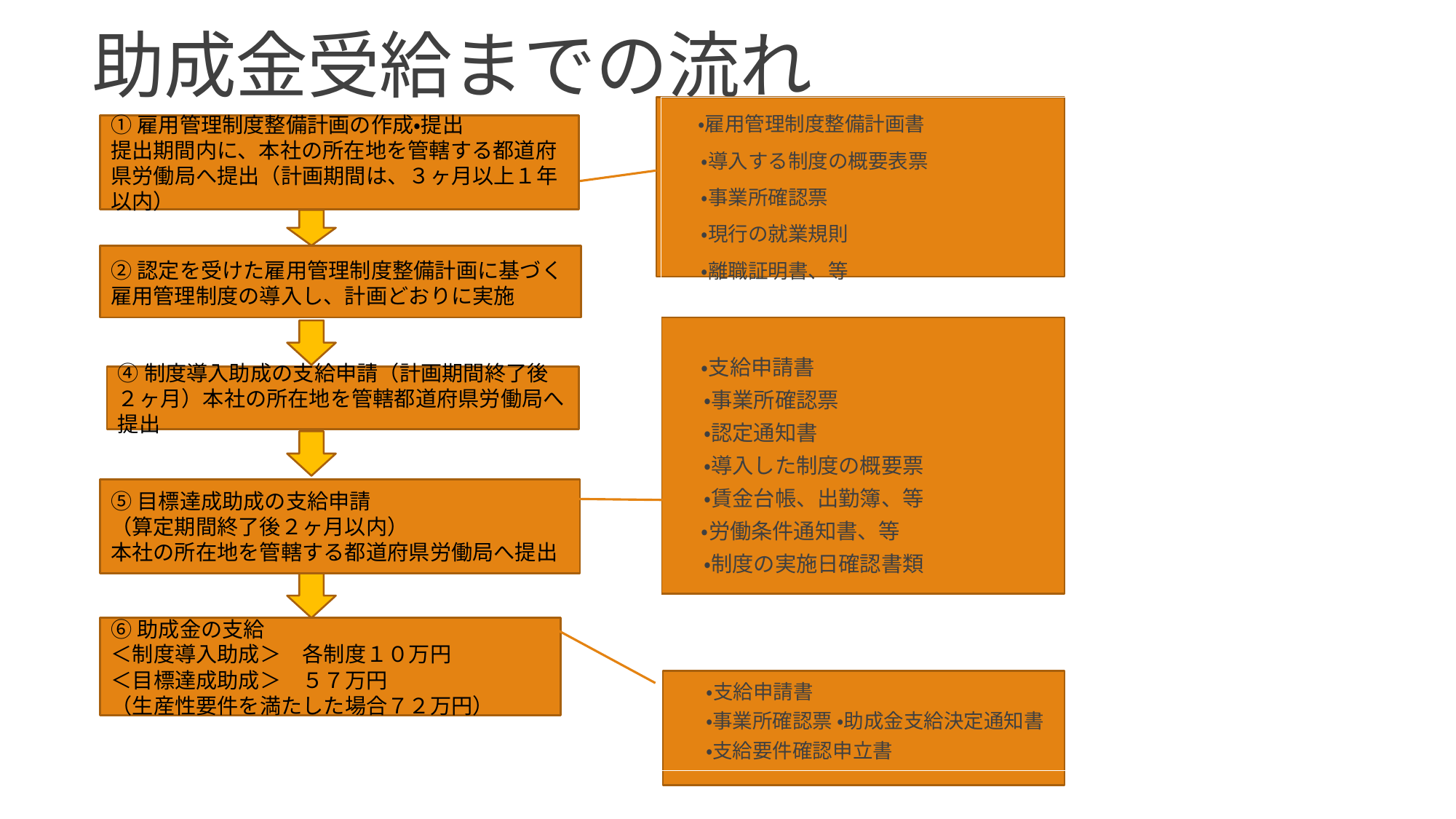

# 助成金受給までの流れ

　　
　　・雇用管理制度整備計画書
　　・導入する制度の概要表票
　　・事業所確認票
　　・現行の就業規則
　　・離職証明書、等

　　・支給申請書
　　・事業所確認票
　　・認定通知書
　　・導入した制度の概要票
　　・賃金台帳、出勤簿、等
 　  ・労働条件通知書、等
　　・制度の実施日確認書類

　　  ・支給申請書
　　 ・事業所確認票 ・助成金支給決定通知書
　　 ・支給要件確認申立書

①雇用管理制度整備計画の作成・提出
提出期間内に、本社の所在地を管轄する都道府県労働局へ提出（計画期間は、３ヶ月以上１年以内）

②認定を受けた雇用管理制度整備計画に基づく雇用管理制度の導入し、計画どおりに実施

④制度導入助成の支給申請（計画期間終了後２ヶ月）本社の所在地を管轄都道府県労働局へ提出

⑤目標達成助成の支給申請
（算定期間終了後２ヶ月以内）
本社の所在地を管轄する都道府県労働局へ提出

⑥助成金の支給
＜制度導入助成＞　各制度１０万円
＜目標達成助成＞　５７万円
（生産性要件を満たした場合７２万円）